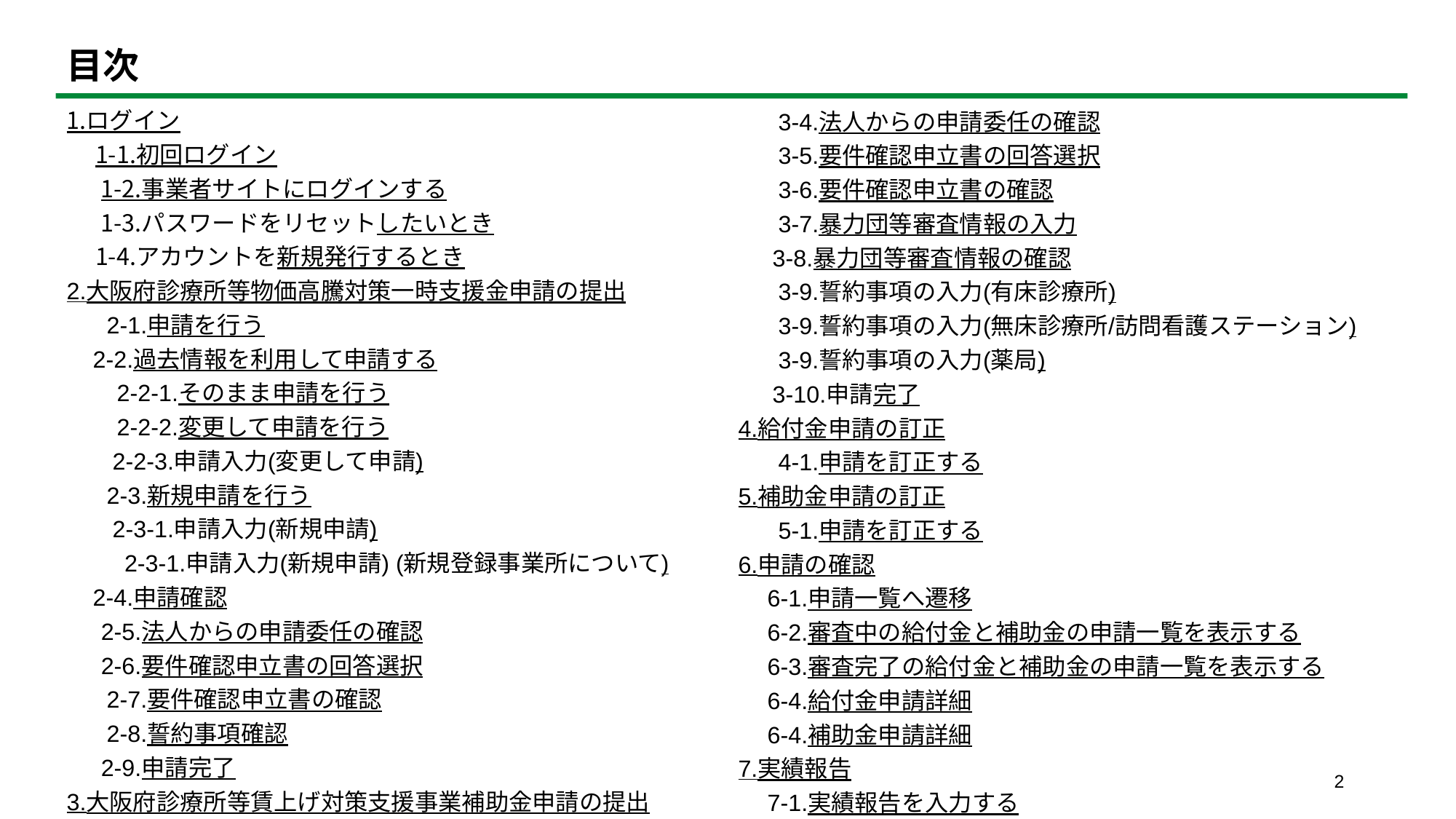

# 目次

1.ログイン
　 1-1.初回ログイン
 　1-2.事業者サイトにログインする
 　1-3.パスワードをリセットしたいとき
　 1-4.アカウントを新規発行するとき
2.大阪府診療所等物価高騰対策一時支援金申請の提出
 　2-1.申請を行う
    2-2.過去情報を利用して申請する
　    2-2-1.そのまま申請を行う
　    2-2-2.変更して申請を行う
       2-2-3.申請入力(変更して申請)
 　2-3.新規申請を行う
       2-3-1.申請入力(新規申請)
　　 2-3-1.申請入力(新規申請) (新規登録事業所について)
    2-4.申請確認
　 2-5.法人からの申請委任の確認
　 2-6.要件確認申立書の回答選択
 　2-7.要件確認申立書の確認
 　2-8.誓約事項確認
　 2-9.申請完了
3.大阪府診療所等賃上げ対策支援事業補助金申請の提出
 　3-1.申請を行う
 　3-2.申請入力(新規申請)
 　3-2.申請入力(新規申請)(新規登録事業所について)
 　3-3.申請確認
 　3-4.法人からの申請委任の確認
 　3-5.要件確認申立書の回答選択
 　3-6.要件確認申立書の確認
 　3-7.暴力団等審査情報の入力
　 3-8.暴力団等審査情報の確認
 　3-9.誓約事項の入力(有床診療所)
 　3-9.誓約事項の入力(無床診療所/訪問看護ステーション)
 　3-9.誓約事項の入力(薬局)
　 3-10.申請完了
4.給付金申請の訂正
 　4-1.申請を訂正する
5.補助金申請の訂正
 　5-1.申請を訂正する
6.申請の確認
　6‐1.申請一覧へ遷移
　6‐2.審査中の給付金と補助金の申請一覧を表示する
　6‐3.審査完了の給付金と補助金の申請一覧を表示する
　6‐4.給付金申請詳細
　6‐4.補助金申請詳細
7.実績報告
　7‐1.実績報告を入力する
　7‐2.実績報告を訂正する
8．給付金申請が通った通知連絡
9．補助金申請が通った通知連絡
2